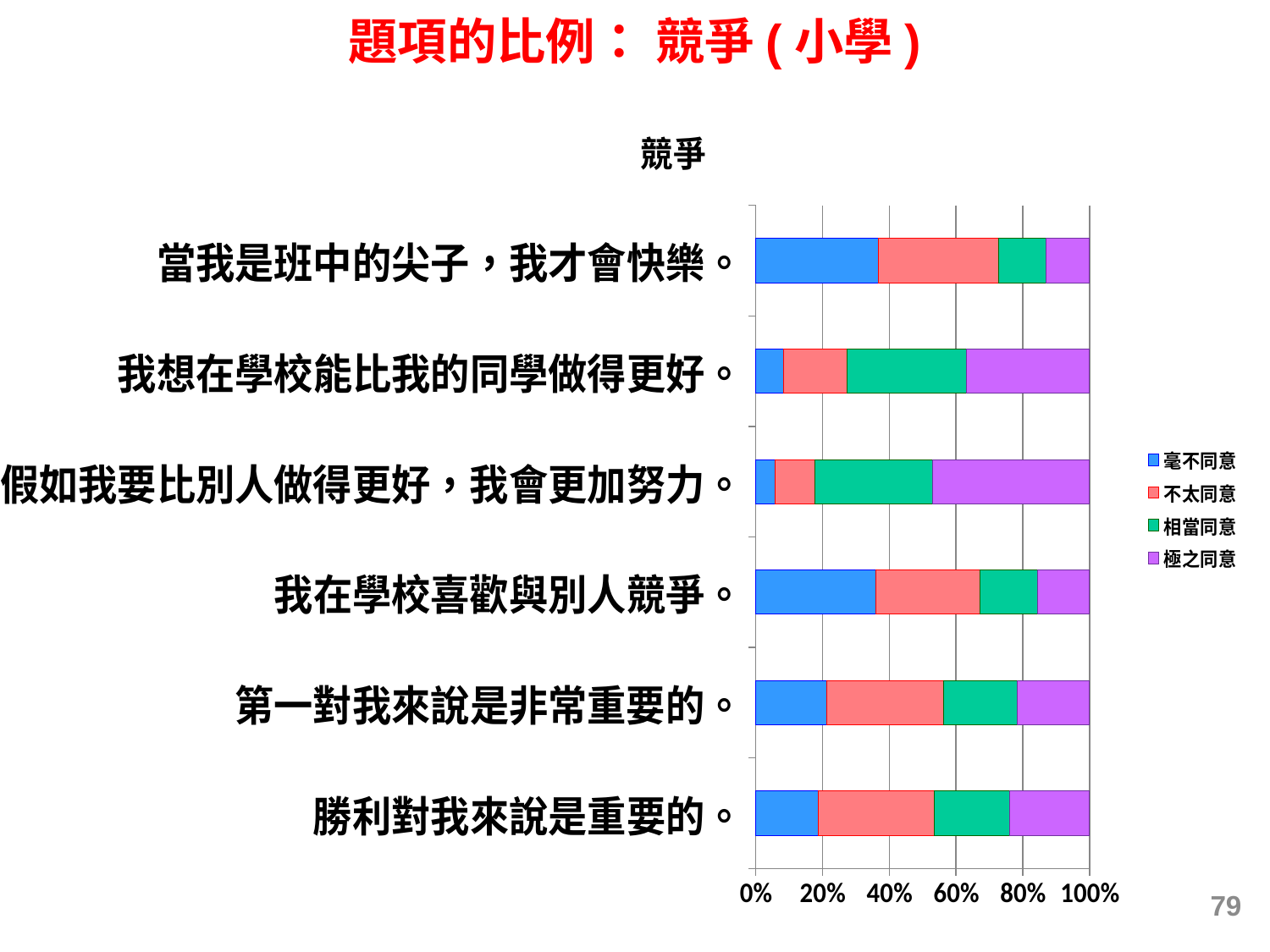

題項的比例： 競爭(小學)

### Chart: 競爭

| Category | 毫不同意 | 不太同意 | 相當同意 | 極之同意 |
|---|---|---|---|---|
| 勝利對我來說是重要的。 | 0.18841314935064973 | 0.3476055194805195 | 0.2255478896103897 | 0.23843344155844223 |
| 第一對我來說是非常重要的。 | 0.213936430317849 | 0.3498370008149959 | 0.21964140179299177 | 0.21658516707416495 |
| 我在學校喜歡與別人競爭。 | 0.35897697167312104 | 0.3124108416547801 | 0.17291624210311837 | 0.1556959445689834 |
| 假如我要比別人做得更好，我會更加努力。 | 0.05878143528930693 | 0.11735841341238998 | 0.35340421181762527 | 0.4704559394806788 |
| 我想在學校能比我的同學做得更好。 | 0.08289783789322676 | 0.19090070703965567 | 0.3566963828261092 | 0.3695050722410083 |
| 當我是班中的尖子，我才會快樂。 | 0.3683941007783698 | 0.35866448176976773 | 0.14154035231462544 | 0.13140106513723918 |
79